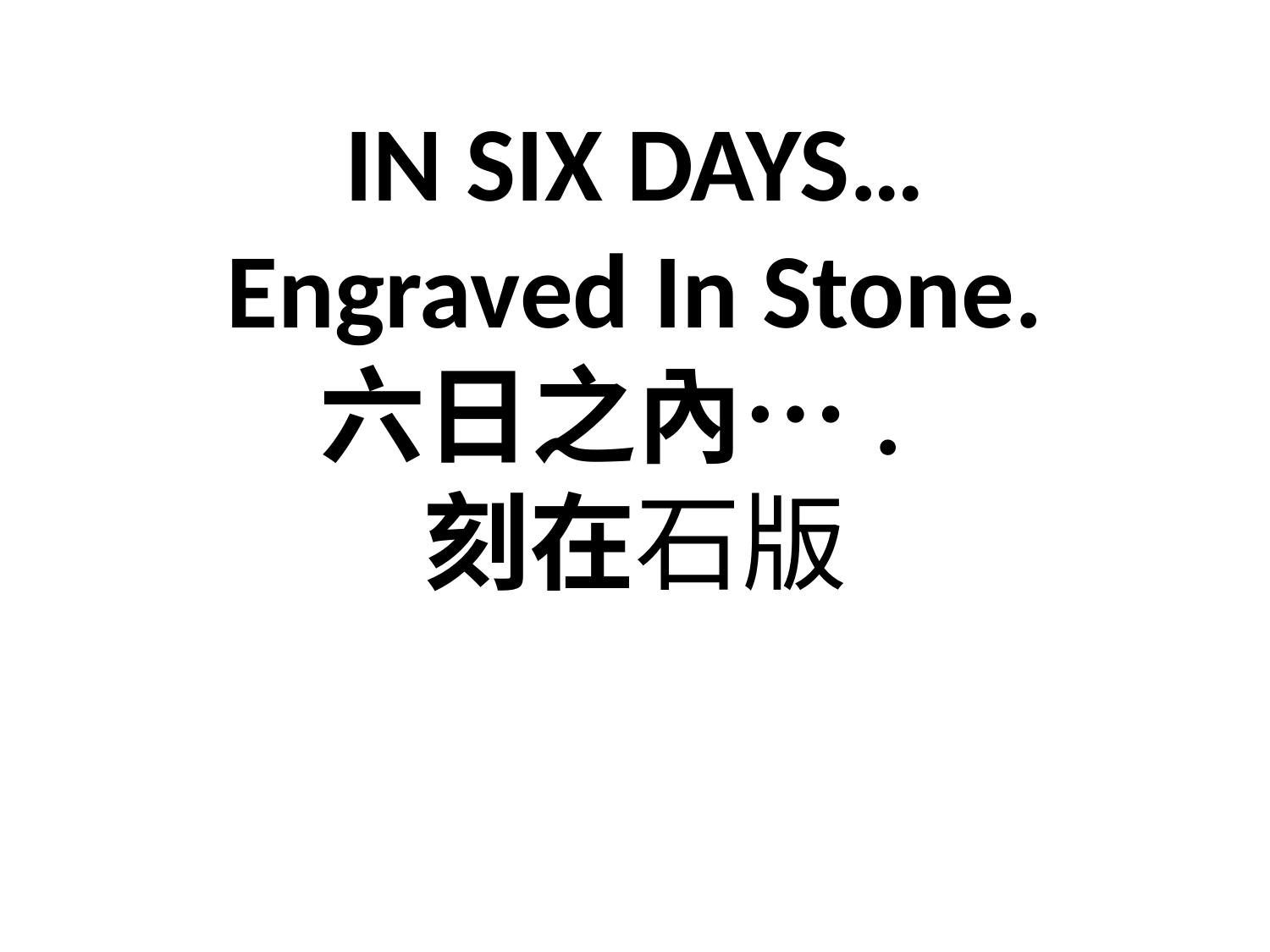

# IN SIX DAYS… Engraved In Stone. 六日之內…. 刻在石版